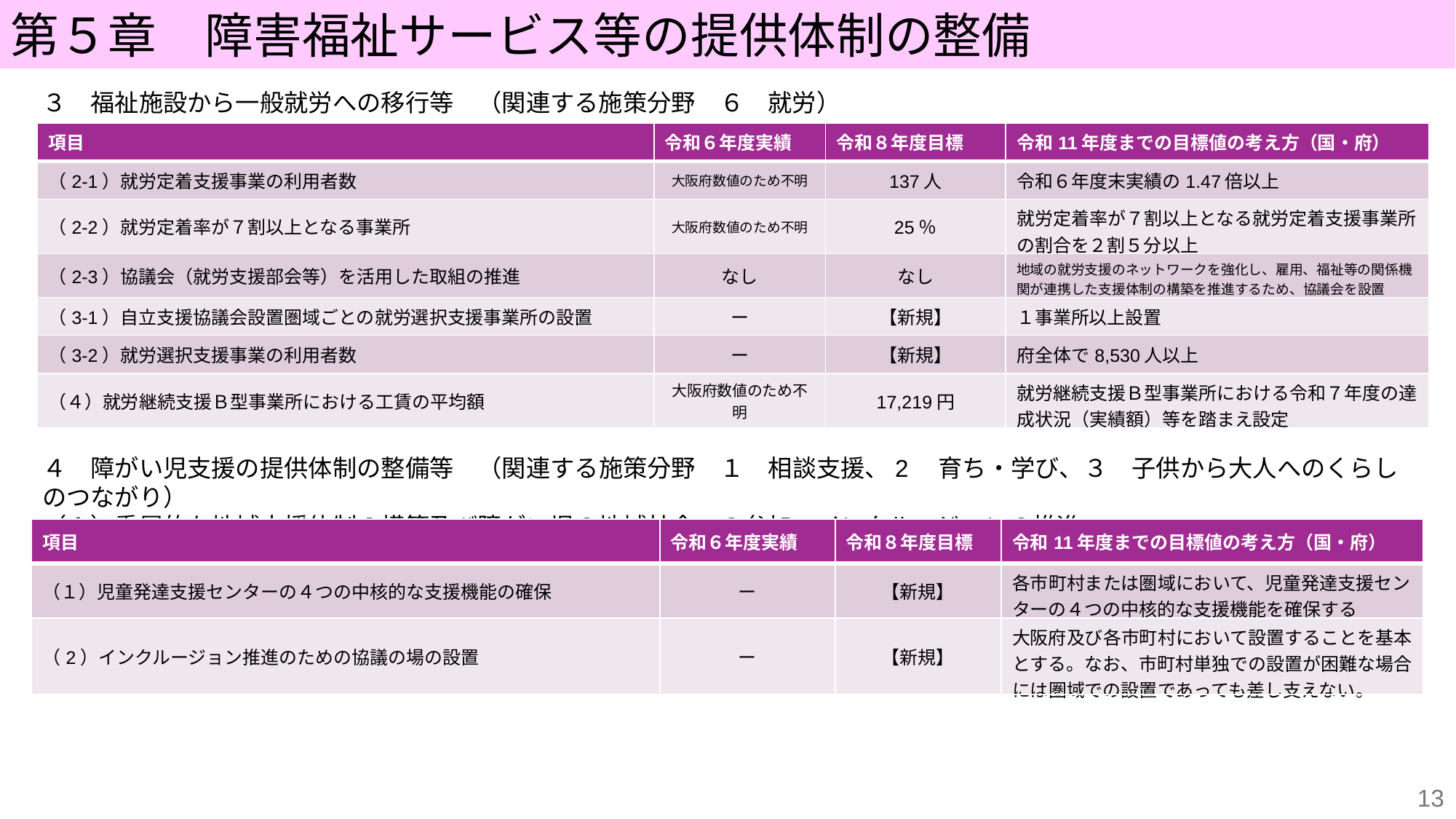

第５章　障害福祉サービス等の提供体制の整備
３　福祉施設から一般就労への移行等　（関連する施策分野　６　就労）
| 項目 | 令和６年度実績 | 令和８年度目標 | 令和11年度までの目標値の考え方（国・府） |
| --- | --- | --- | --- |
| （2-1）就労定着支援事業の利用者数 | 大阪府数値のため不明 | 137人 | 令和６年度末実績の1.47倍以上 |
| （2-2）就労定着率が７割以上となる事業所 | 大阪府数値のため不明 | 25％ | 就労定着率が７割以上となる就労定着支援事業所の割合を２割５分以上 |
| （2-3）協議会（就労支援部会等）を活用した取組の推進 | なし | なし | 地域の就労支援のネットワークを強化し、雇用、福祉等の関係機関が連携した支援体制の構築を推進するため、協議会を設置 |
| （3-1）自立支援協議会設置圏域ごとの就労選択支援事業所の設置 | ー | 【新規】 | １事業所以上設置 |
| （3-2）就労選択支援事業の利用者数 | ー | 【新規】 | 府全体で8,530人以上 |
| （４）就労継続支援Ｂ型事業所における工賃の平均額 | 大阪府数値のため不明 | 17,219円 | 就労継続支援Ｂ型事業所における令和７年度の達成状況（実績額）等を踏まえ設定 |
４　障がい児支援の提供体制の整備等　（関連する施策分野　１　相談支援、2　育ち・学び、３　子供から大人へのくらしのつながり）
（１）重層的な地域支援体制の構築及び障がい児の地域社会への参加・インクルージョンの推進
| 項目 | 令和６年度実績 | 令和８年度目標 | 令和11年度までの目標値の考え方（国・府） |
| --- | --- | --- | --- |
| （１）児童発達支援センターの４つの中核的な支援機能の確保 | ー | 【新規】 | 各市町村または圏域において、児童発達支援センターの４つの中核的な支援機能を確保する |
| （2）インクルージョン推進のための協議の場の設置 | ー | 【新規】 | 大阪府及び各市町村において設置することを基本とする。なお、市町村単独での設置が困難な場合には圏域での設置であっても差し支えない。 |
13